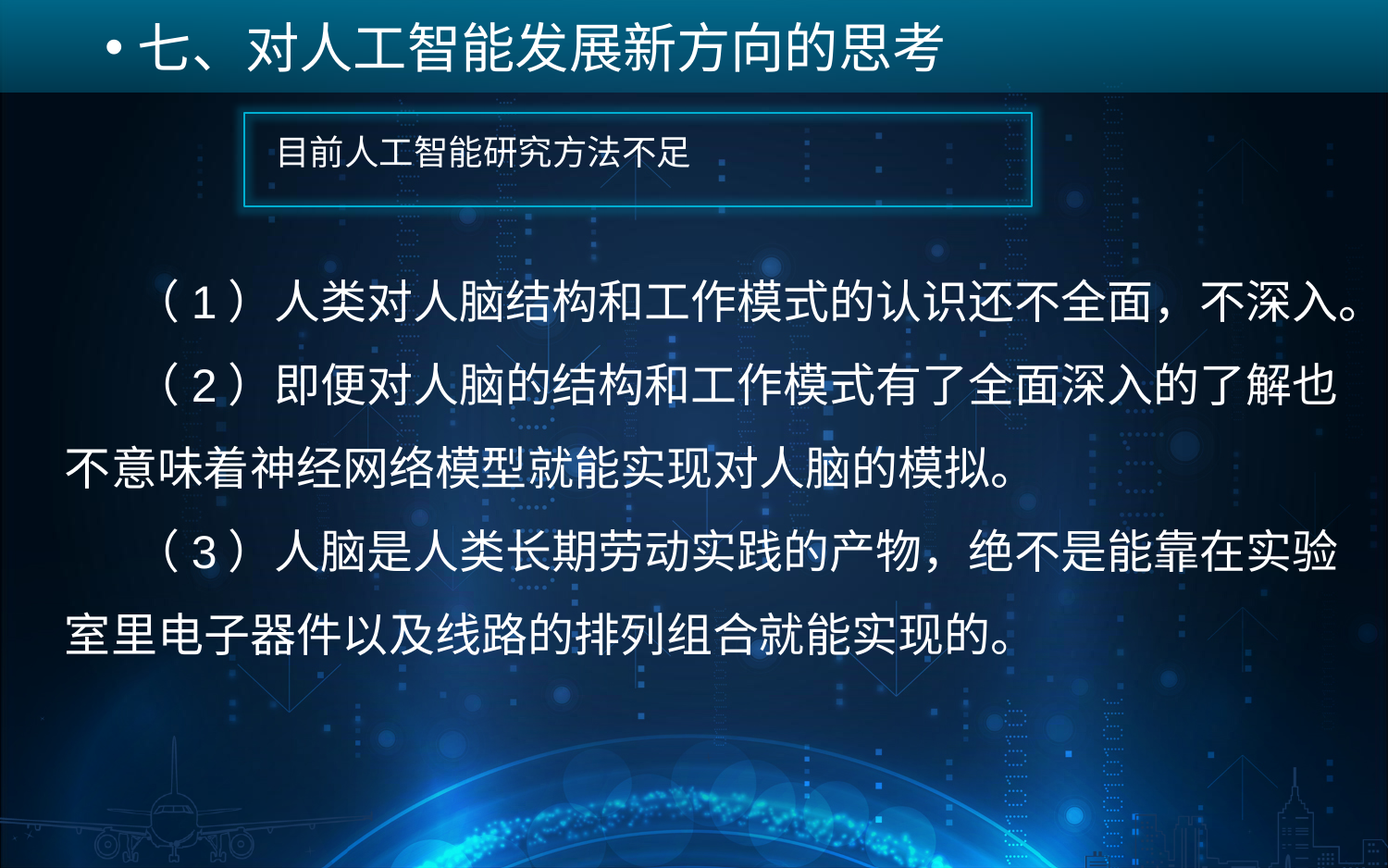

七、对人工智能发展新方向的思考

1.

目前人工智能研究方法不足

（1）人类对人脑结构和工作模式的认识还不全面，不深入。
（2）即便对人脑的结构和工作模式有了全面深入的了解也不意味着神经网络模型就能实现对人脑的模拟。
（3）人脑是人类长期劳动实践的产物，绝不是能靠在实验室里电子器件以及线路的排列组合就能实现的。